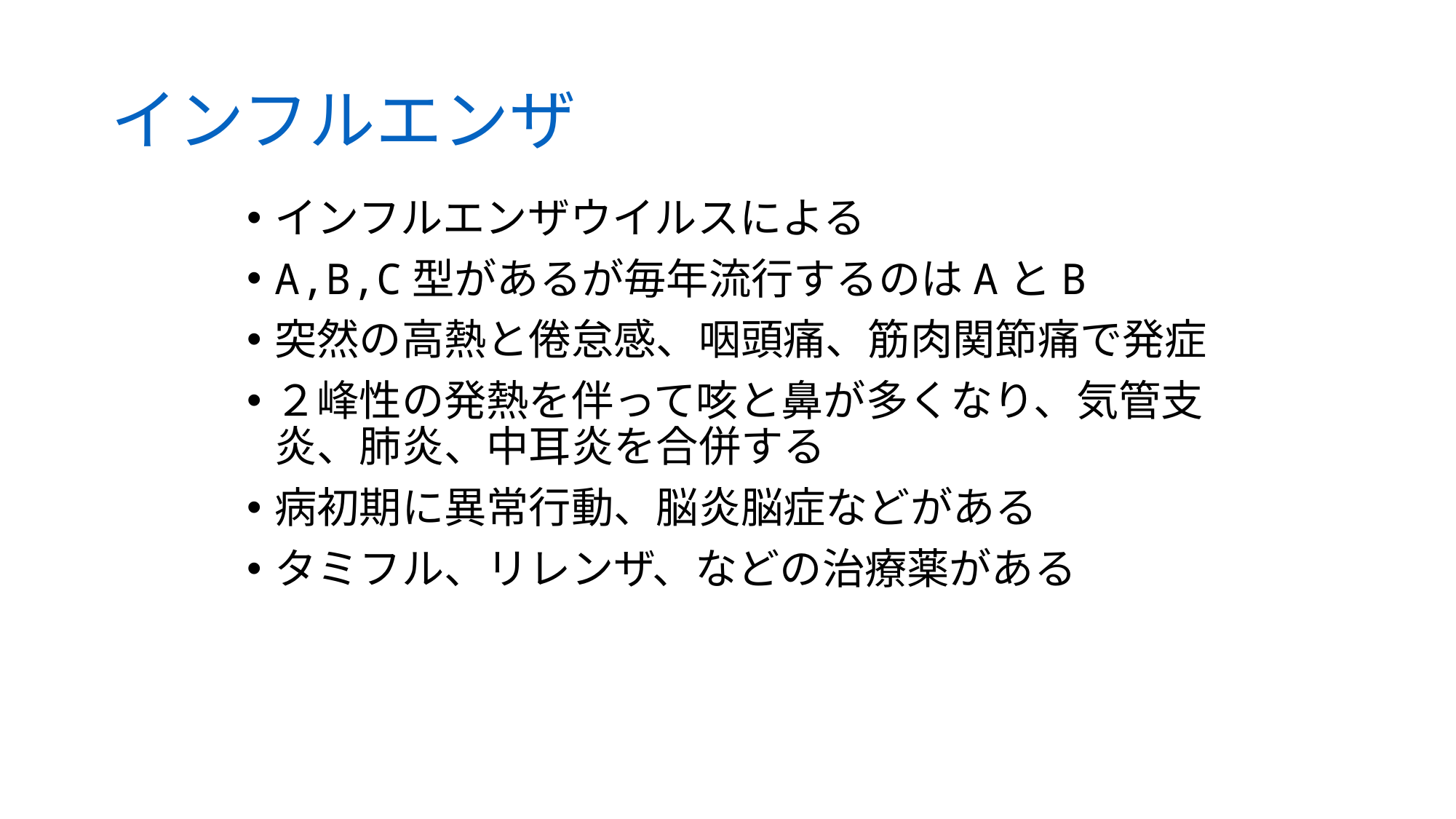

インフルエンザ
インフルエンザウイルスによる
A,B,C型があるが毎年流行するのはAとB
突然の高熱と倦怠感、咽頭痛、筋肉関節痛で発症
２峰性の発熱を伴って咳と鼻が多くなり、気管支炎、肺炎、中耳炎を合併する
病初期に異常行動、脳炎脳症などがある
タミフル、リレンザ、などの治療薬がある